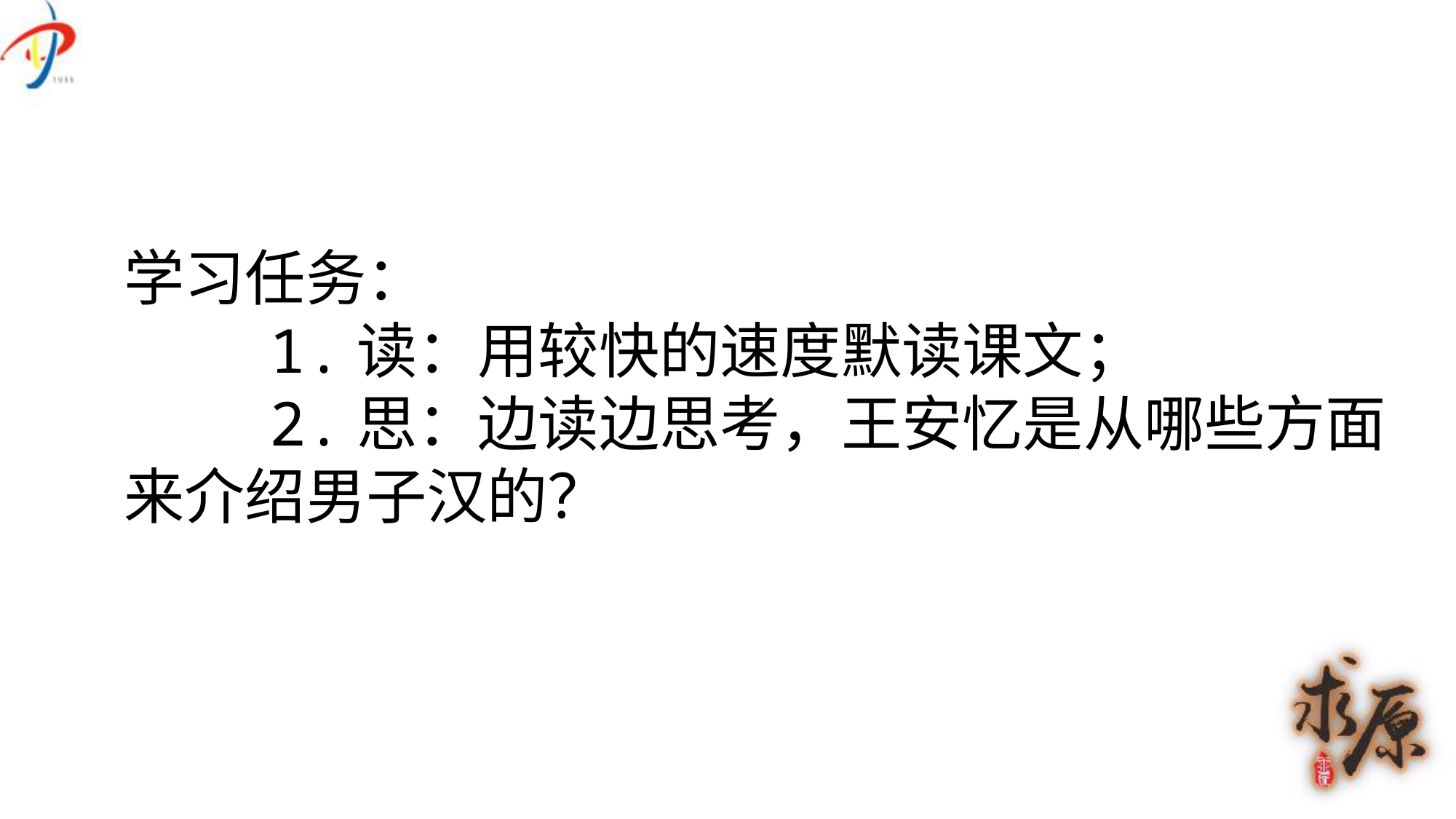

学习任务：
    1.读：用较快的速度默读课文；
    2.思：边读边思考，王安忆是从哪些方面来介绍男子汉的？